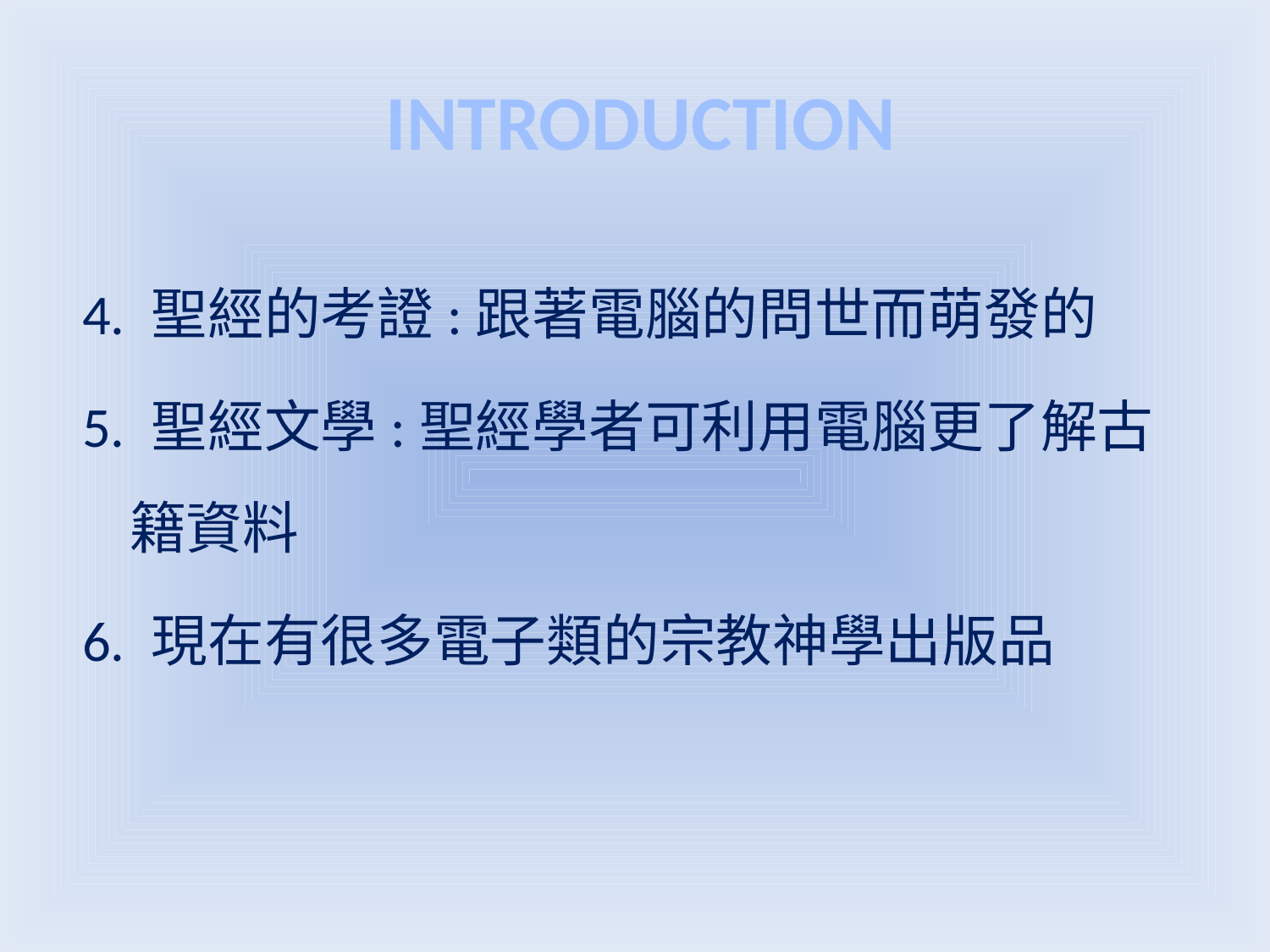

# INTRODUCTION
4. 聖經的考證:跟著電腦的問世而萌發的
5. 聖經文學:聖經學者可利用電腦更了解古籍資料
6. 現在有很多電子類的宗教神學出版品